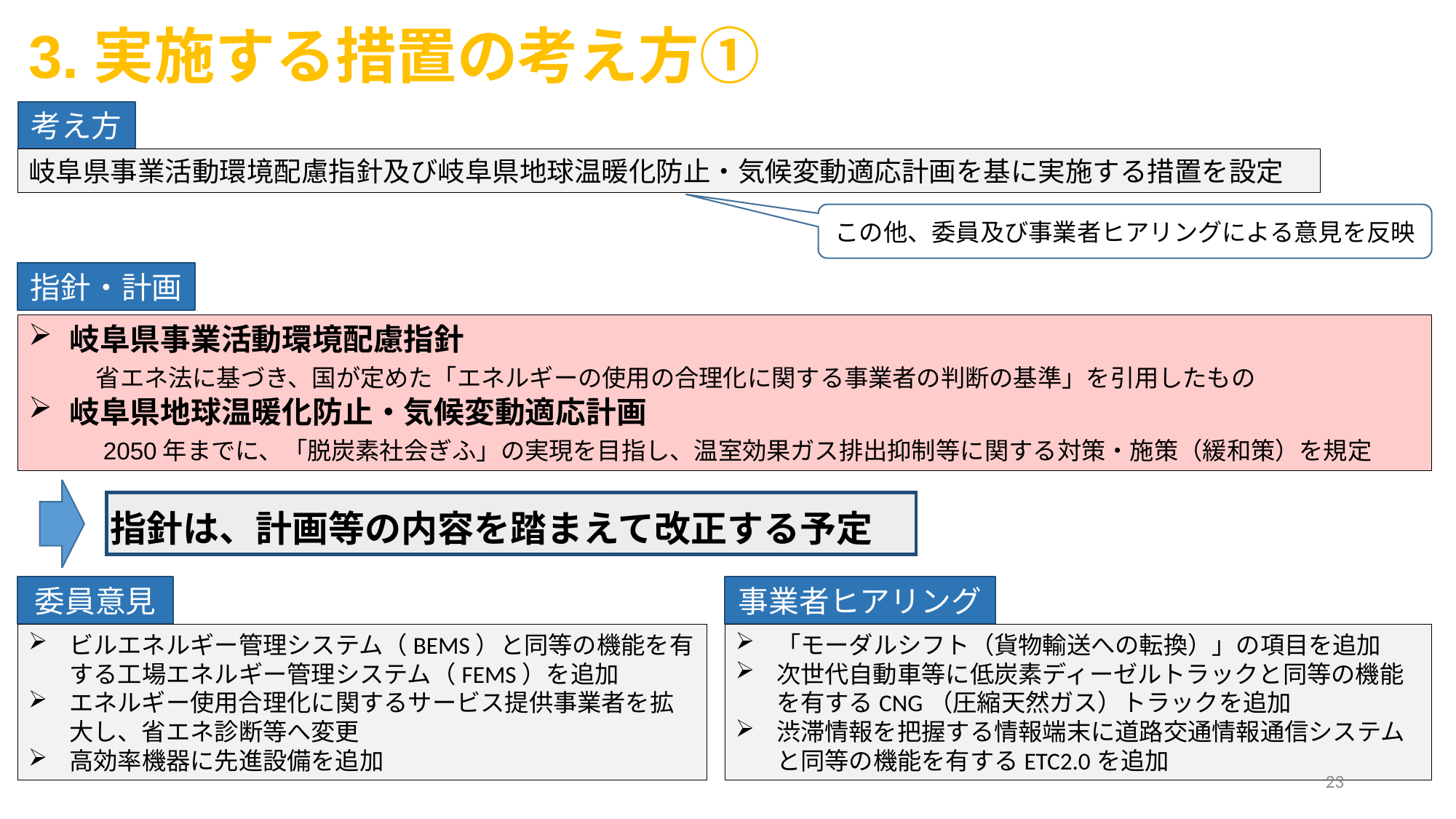

3.実施する措置の考え方①
考え方
岐阜県事業活動環境配慮指針及び岐阜県地球温暖化防止・気候変動適応計画を基に実施する措置を設定
この他、委員及び事業者ヒアリングによる意見を反映
指針・計画
岐阜県事業活動環境配慮指針
　　 省エネ法に基づき、国が定めた「エネルギーの使用の合理化に関する事業者の判断の基準」を引用したもの
岐阜県地球温暖化防止・気候変動適応計画
　　 2050年までに、「脱炭素社会ぎふ」の実現を目指し、温室効果ガス排出抑制等に関する対策・施策（緩和策）を規定

指針は、計画等の内容を踏まえて改正する予定
委員意見
事業者ヒアリング
「モーダルシフト（貨物輸送への転換）」の項目を追加
次世代自動車等に低炭素ディーゼルトラックと同等の機能を有するCNG（圧縮天然ガス）トラックを追加
渋滞情報を把握する情報端末に道路交通情報通信システムと同等の機能を有するETC2.0を追加
ビルエネルギー管理システム（BEMS）と同等の機能を有する工場エネルギー管理システム（FEMS）を追加
エネルギー使用合理化に関するサービス提供事業者を拡大し、省エネ診断等へ変更
高効率機器に先進設備を追加
23